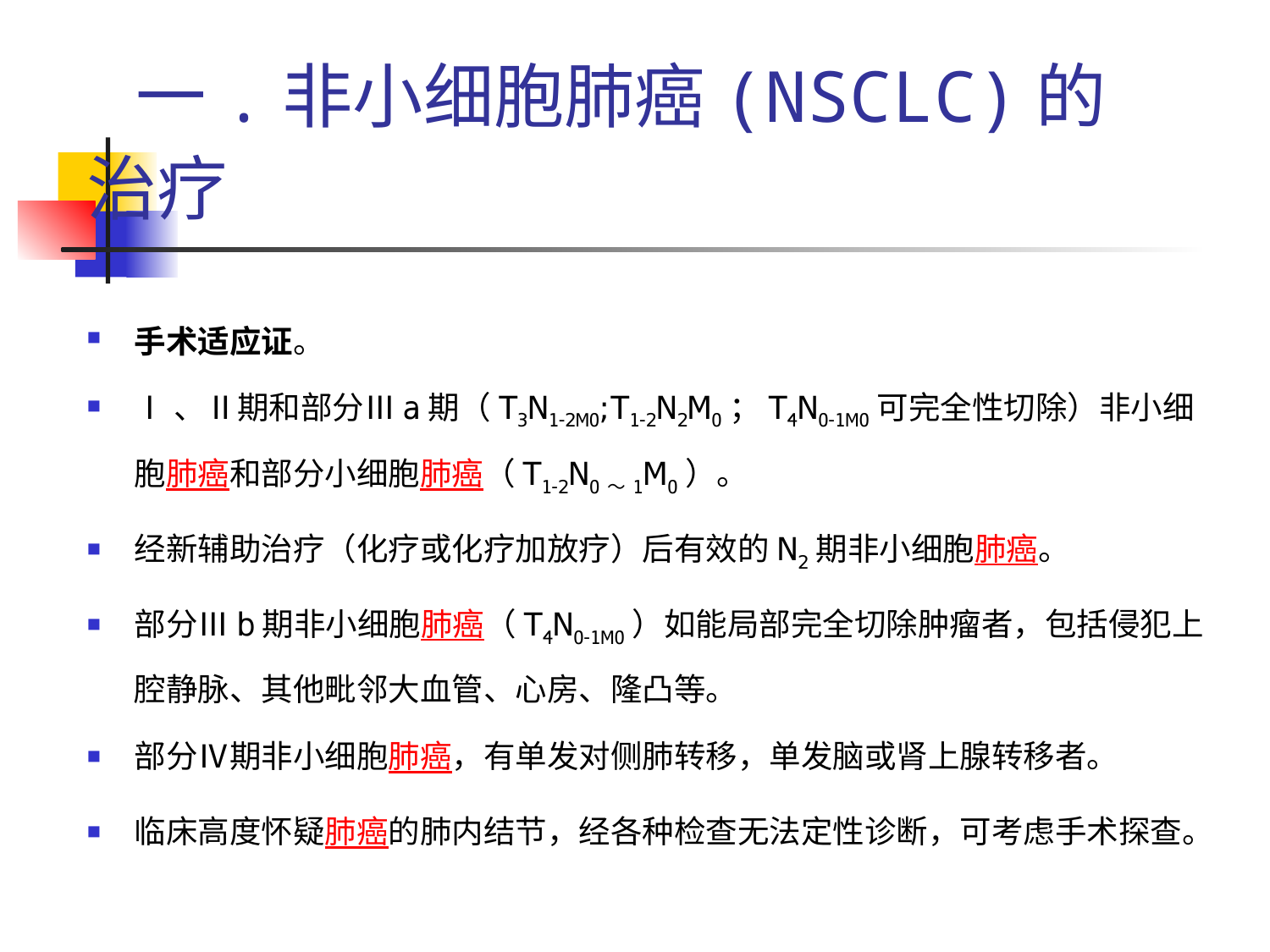

# 一.非小细胞肺癌(NSCLC)的治疗
手术适应证。
Ⅰ、Ⅱ期和部分Ⅲa期（T3N1-2M0;T1-2N2M0；T4N0-1M0可完全性切除）非小细胞肺癌和部分小细胞肺癌（T1-2N0～1M0）。
经新辅助治疗（化疗或化疗加放疗）后有效的N2期非小细胞肺癌。
部分Ⅲb期非小细胞肺癌（T4N0-1M0）如能局部完全切除肿瘤者，包括侵犯上腔静脉、其他毗邻大血管、心房、隆凸等。
部分Ⅳ期非小细胞肺癌，有单发对侧肺转移，单发脑或肾上腺转移者。
临床高度怀疑肺癌的肺内结节，经各种检查无法定性诊断，可考虑手术探查。